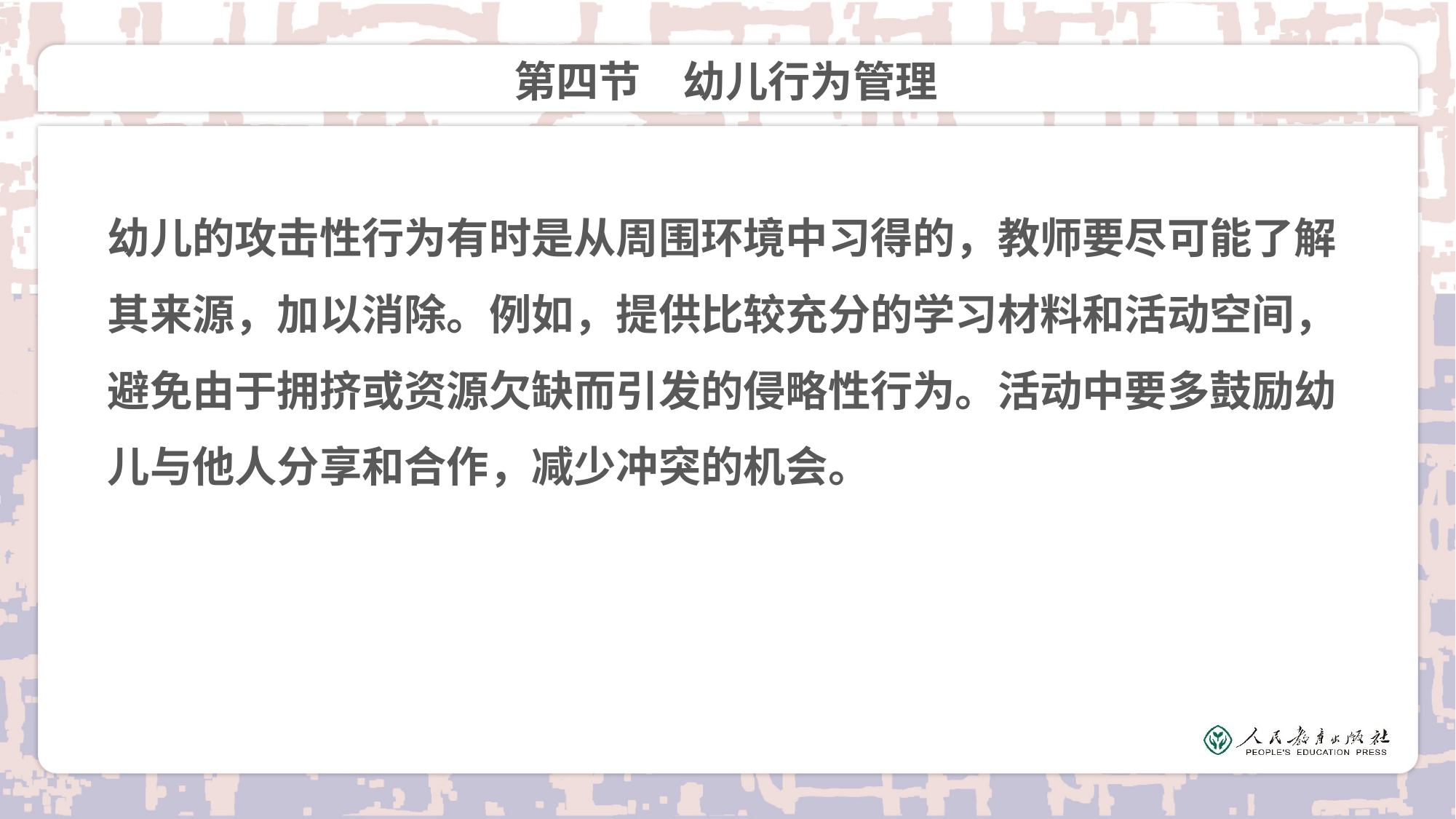

# 第四节　幼儿行为管理
幼儿的攻击性行为有时是从周围环境中习得的，教师要尽可能了解其来源，加以消除。例如，提供比较充分的学习材料和活动空间，避免由于拥挤或资源欠缺而引发的侵略性行为。活动中要多鼓励幼儿与他人分享和合作，减少冲突的机会。